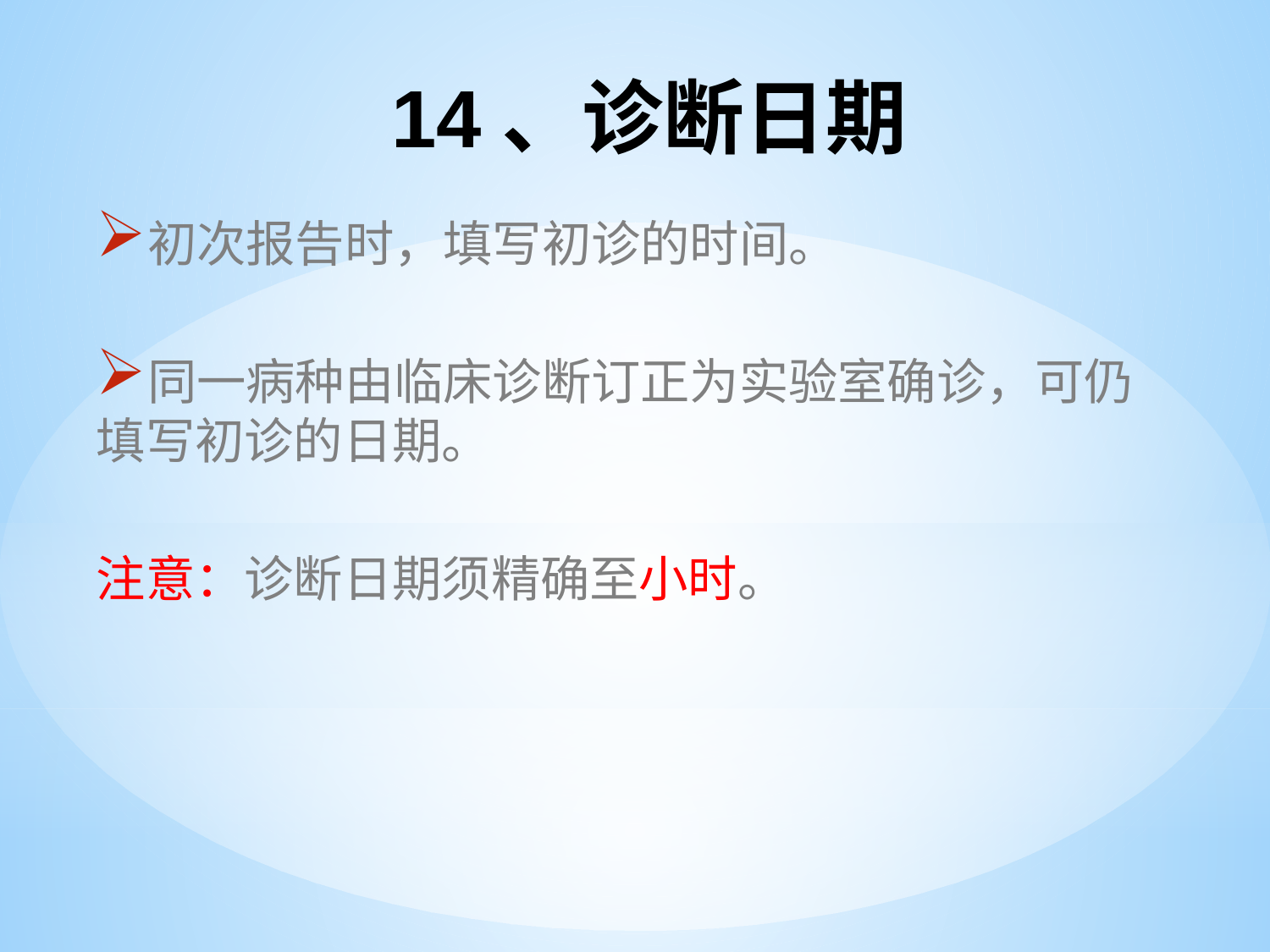

14、诊断日期
初次报告时，填写初诊的时间。

同一病种由临床诊断订正为实验室确诊，可仍填写初诊的日期。

注意：诊断日期须精确至小时。